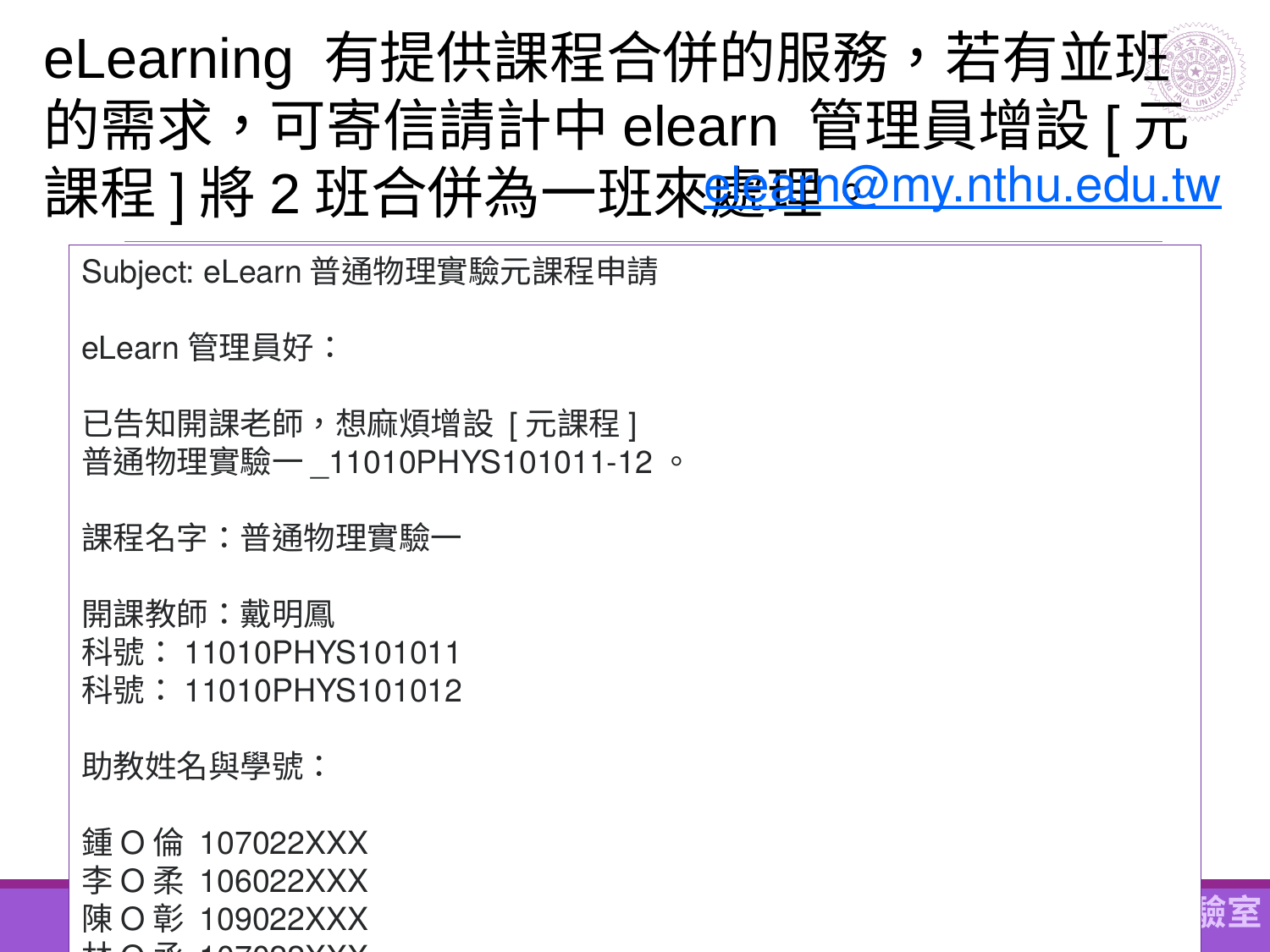

eLearning 有提供課程合併的服務，若有並班的需求，可寄信請計中elearn 管理員增設[元課程]將2班合併為一班來處理。
elearn@my.nthu.edu.tw
Subject: eLearn普通物理實驗元課程申請
eLearn管理員好：
已告知開課老師，想麻煩增設 [元課程]
普通物理實驗一_11010PHYS101011-12。
課程名字：普通物理實驗一
開課教師：戴明鳳
科號：11010PHYS101011
科號：11010PHYS101012
助教姓名與學號：
鍾O倫 107022XXX
李O柔 106022XXX
陳O彰 109022XXX
林O丞 107022XXX
陳O伸 107022XXX
謝謝
鍾沂倫 敬上